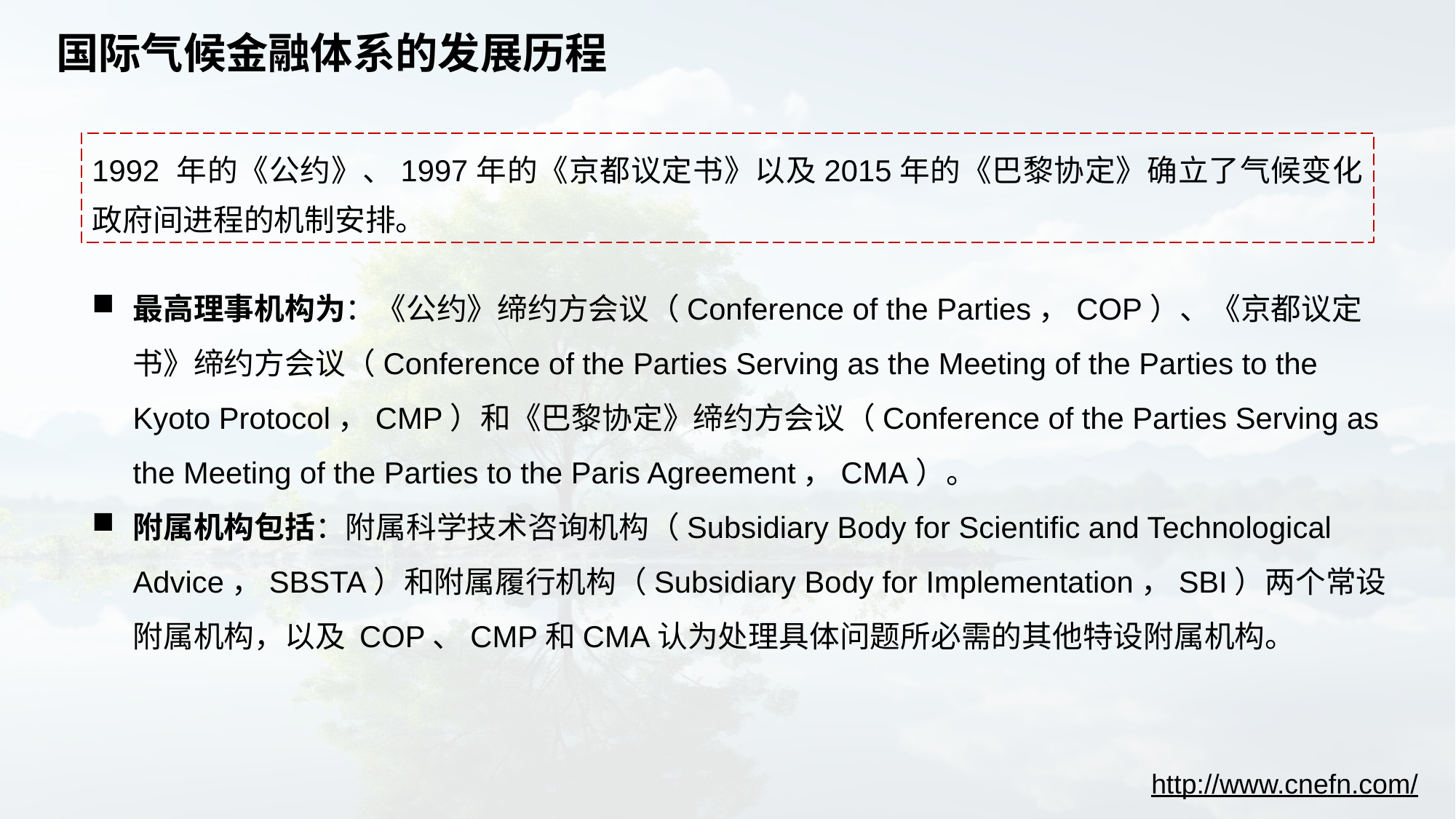

# 国际气候金融体系的发展历程
1992 年的《公约》、1997年的《京都议定书》以及2015年的《巴黎协定》确立了气候变化政府间进程的机制安排。
最高理事机构为：《公约》缔约方会议（Conference of the Parties，COP）、《京都议定书》缔约方会议（Conference of the Parties Serving as the Meeting of the Parties to the Kyoto Protocol，CMP）和《巴黎协定》缔约方会议（Conference of the Parties Serving as the Meeting of the Parties to the Paris Agreement，CMA）。
附属机构包括：附属科学技术咨询机构（Subsidiary Body for Scientific and Technological Advice，SBSTA）和附属履行机构（Subsidiary Body for Implementation，SBI）两个常设附属机构，以及 COP、CMP和CMA认为处理具体问题所必需的其他特设附属机构。